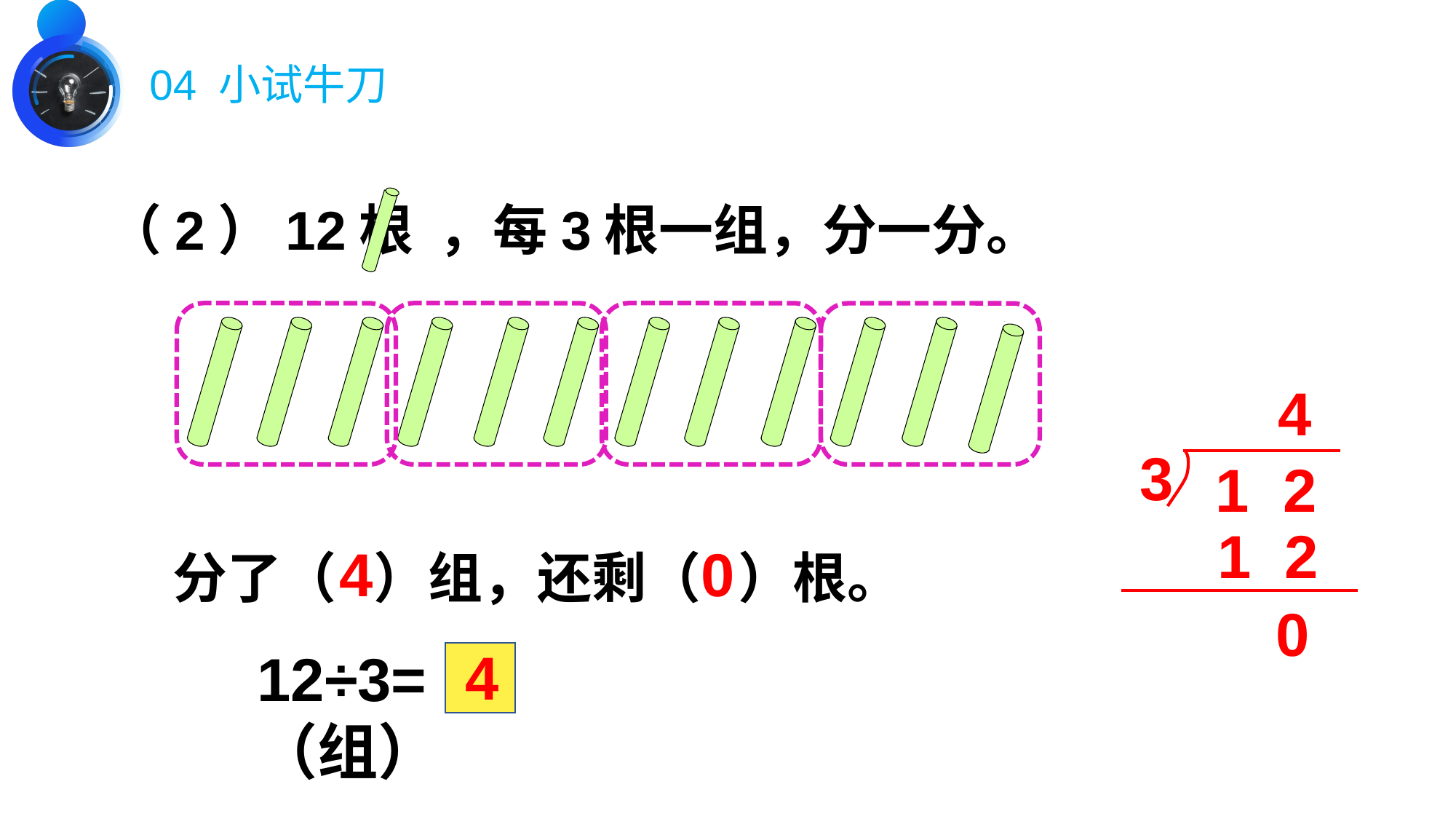

04
小试牛刀

（2）12根  ，每3根一组，分一分。

4
3
1  2

1  2
0
4
0
分了（   ）组，还剩（   ）根。
4
12÷3=   （组）